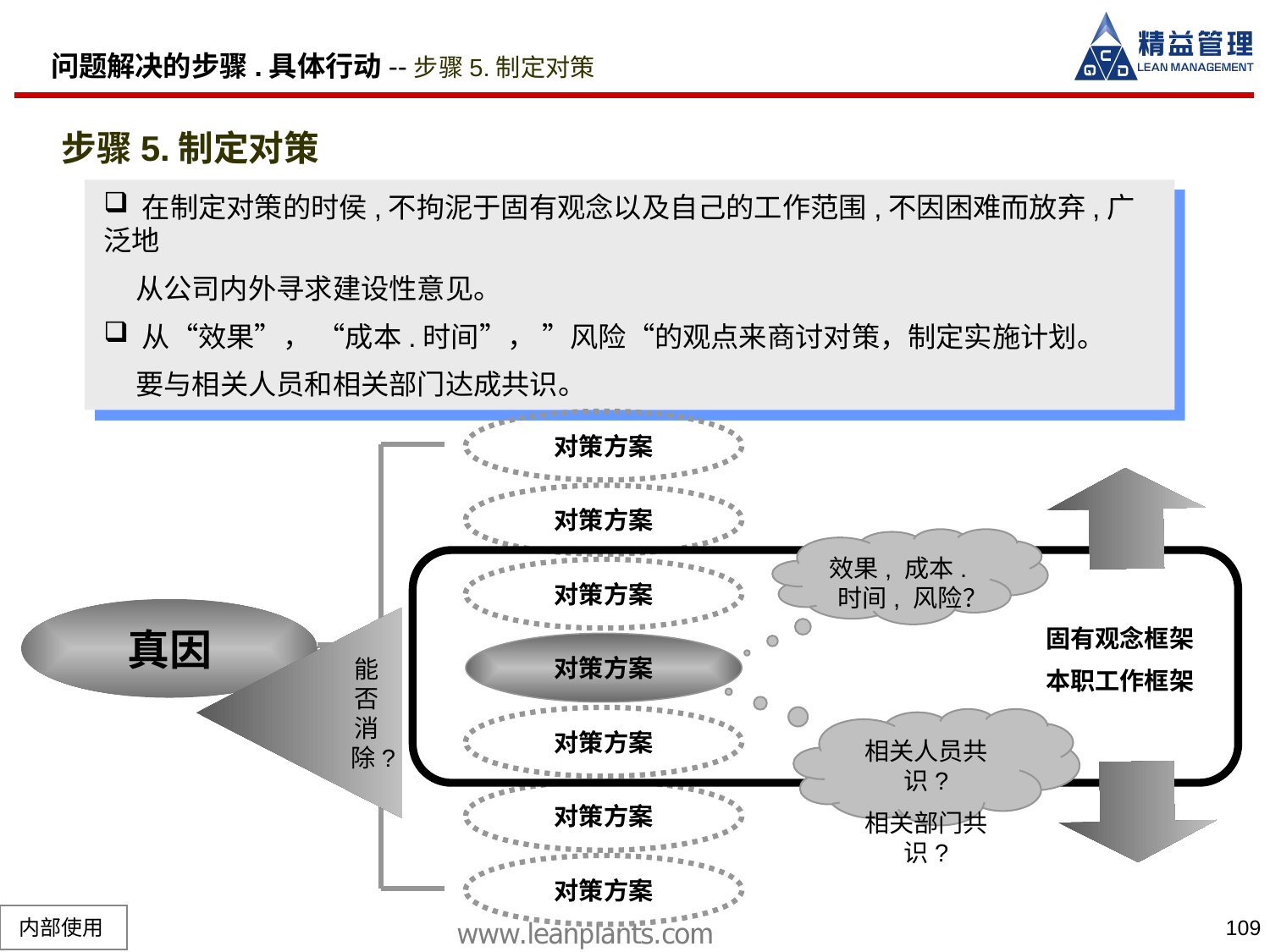

问题解决的步骤.具体行动--步骤5.制定对策
步骤5.制定对策
 在制定对策的时侯,不拘泥于固有观念以及自己的工作范围,不因困难而放弃,广泛地
    从公司内外寻求建设性意见。
 从“效果”， “成本.时间”， ”风险“的观点来商讨对策，制定实施计划。
    要与相关人员和相关部门达成共识。
对策方案

对策方案
效果, 成本.时间, 风险？

对策方案
真因
固有观念框架
本职工作框架
对策方案
能否消除?
对策方案
相关人员共识?
相关部门共识?

对策方案
对策方案
内部使用